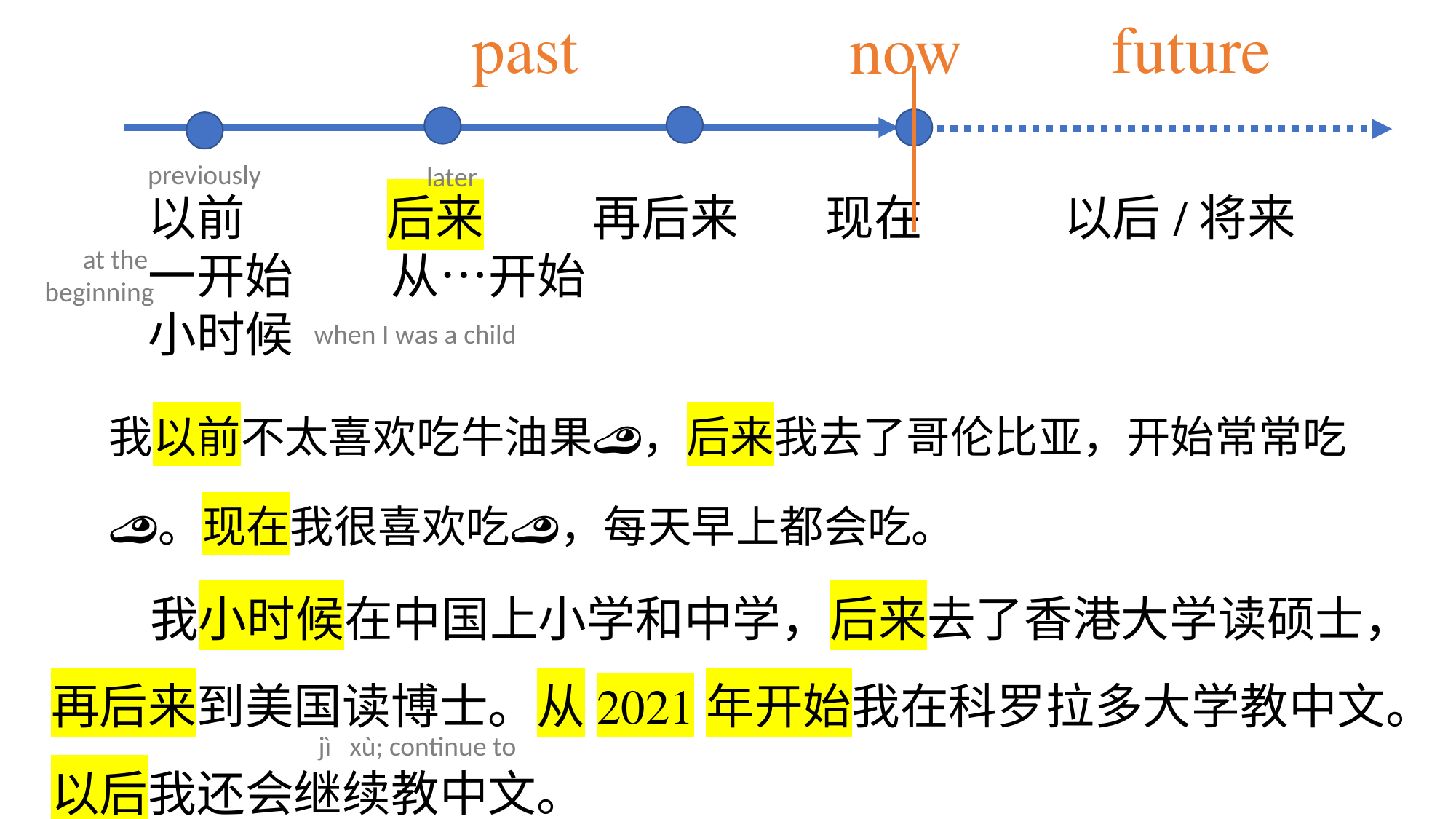

past
future
now

previously
later
以前             后来          再后来        现在             以后/将来
一开始         从…开始
小时候

at the
beginning
when I was a child
我以前不太喜欢吃牛油果🥑，后来我去了哥伦比亚，开始常常吃🥑。现在我很喜欢吃🥑，每天早上都会吃。
        我小时候在中国上小学和中学，后来去了香港大学读硕士，再后来到美国读博士。从2021年开始我在科罗拉多大学教中文。以后我还会继续教中文。
jì   xù; continue to